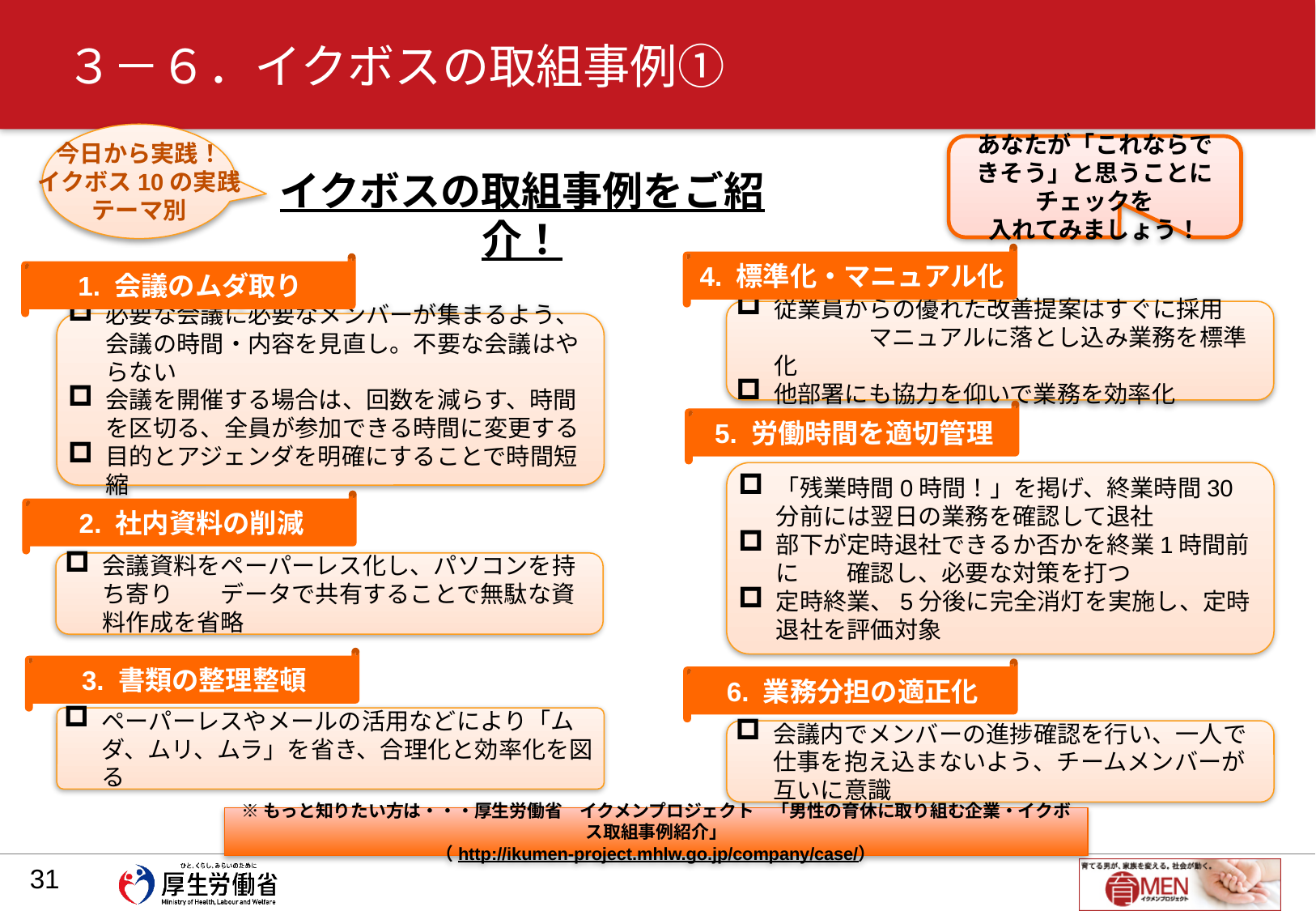

# ３－６．イクボスの取組事例①
今日から実践！
イクボス10の実践
テーマ別
あなたが「これならできそう」と思うことにチェックを
入れてみましょう！
イクボスの取組事例をご紹介！
4. 標準化・マニュアル化
1. 会議のムダ取り
従業員からの優れた改善提案はすぐに採用　　　　　マニュアルに落とし込み業務を標準化
他部署にも協力を仰いで業務を効率化
必要な会議に必要なメンバーが集まるよう、会議の時間・内容を見直し。不要な会議はやらない
会議を開催する場合は、回数を減らす、時間を区切る、全員が参加できる時間に変更する
目的とアジェンダを明確にすることで時間短縮
5. 労働時間を適切管理
「残業時間0時間！」を掲げ、終業時間30分前には翌日の業務を確認して退社
部下が定時退社できるか否かを終業1時間前に　　確認し、必要な対策を打つ
定時終業、5分後に完全消灯を実施し、定時退社を評価対象
2. 社内資料の削減
会議資料をペーパーレス化し、パソコンを持ち寄り　　データで共有することで無駄な資料作成を省略
3. 書類の整理整頓
6. 業務分担の適正化
ペーパーレスやメールの活用などにより「ムダ、ムリ、ムラ」を省き、合理化と効率化を図る
会議内でメンバーの進捗確認を行い、一人で仕事を抱え込まないよう、チームメンバーが互いに意識
※もっと知りたい方は・・・厚生労働省　イクメンプロジェクト　「男性の育休に取り組む企業・イクボス取組事例紹介」
（http://ikumen-project.mhlw.go.jp/company/case/）
31